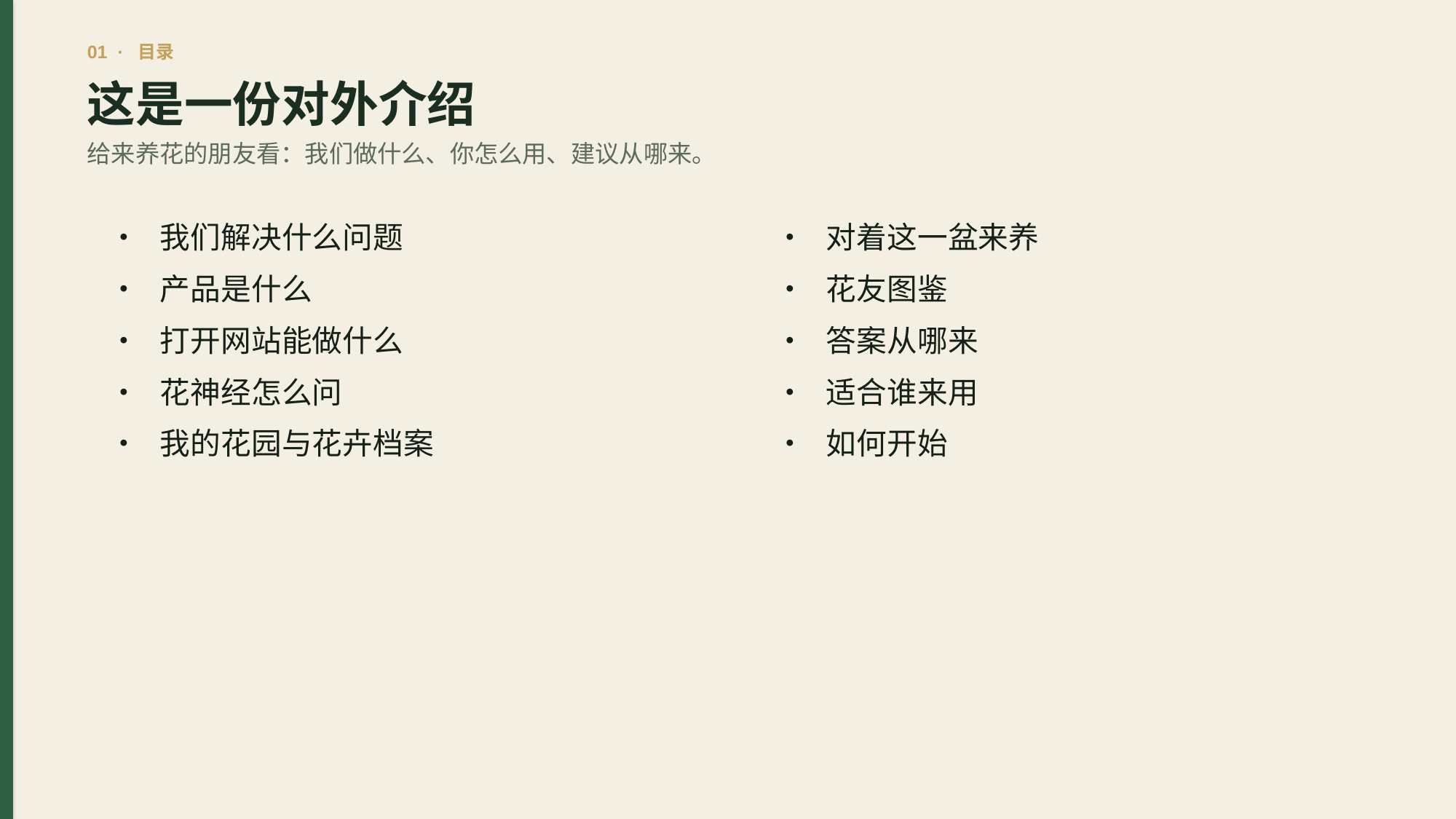

01  ·  目录
这是一份对外介绍
给来养花的朋友看：我们做什么、你怎么用、建议从哪来。
•  我们解决什么问题
•  产品是什么
•  打开网站能做什么
•  花神经怎么问
•  我的花园与花卉档案
•  对着这一盆来养
•  花友图鉴
•  答案从哪来
•  适合谁来用
•  如何开始